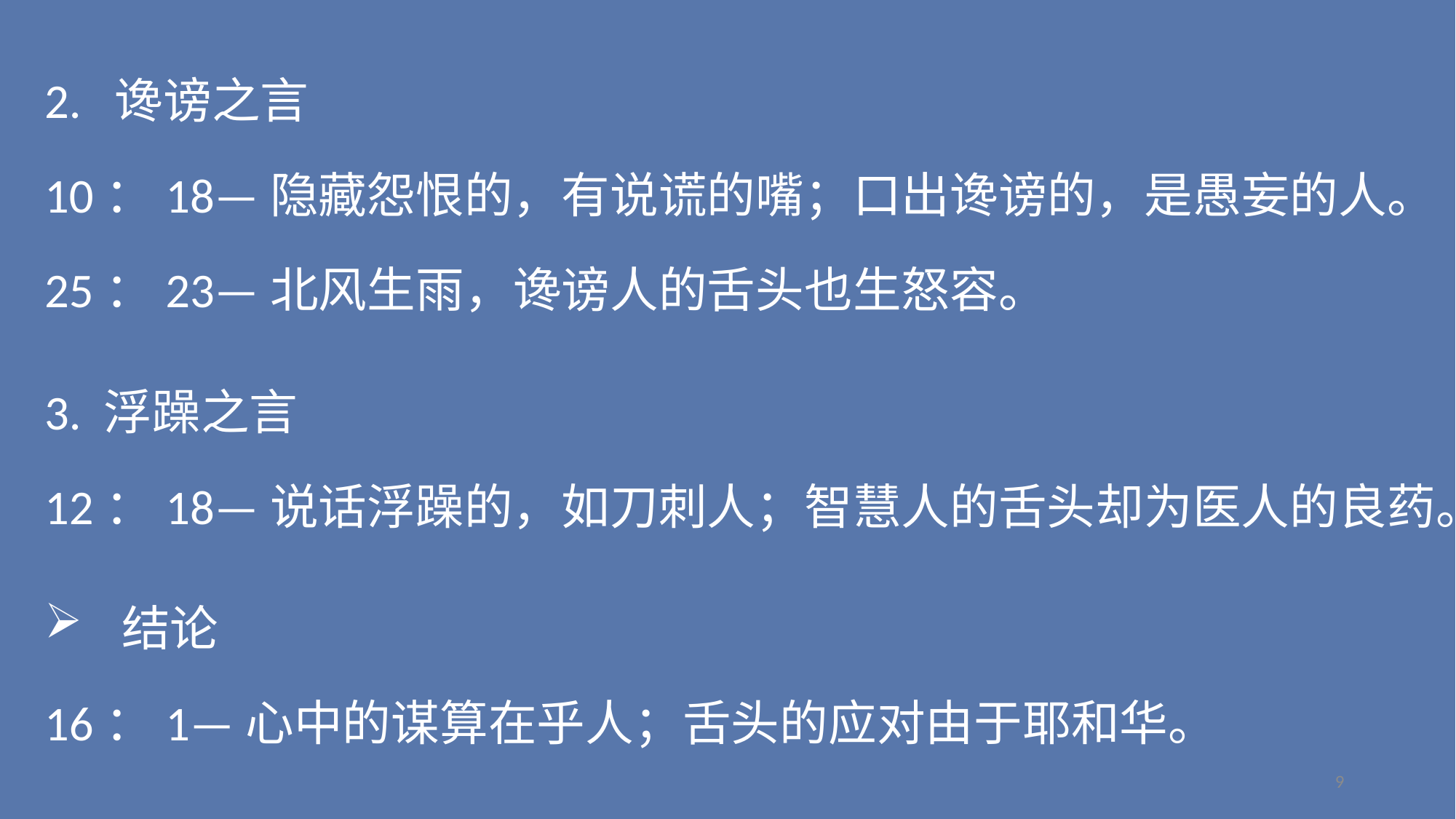

2.  谗谤之言
10：18—隐藏怨恨的，有说谎的嘴；口出谗谤的，是愚妄的人。
25：23—北风生雨，谗谤人的舌头也生怒容。
3. 浮躁之言
12：18—说话浮躁的，如刀刺人；智慧人的舌头却为医人的良药。
 结论
16：1—心中的谋算在乎人；舌头的应对由于耶和华。
9